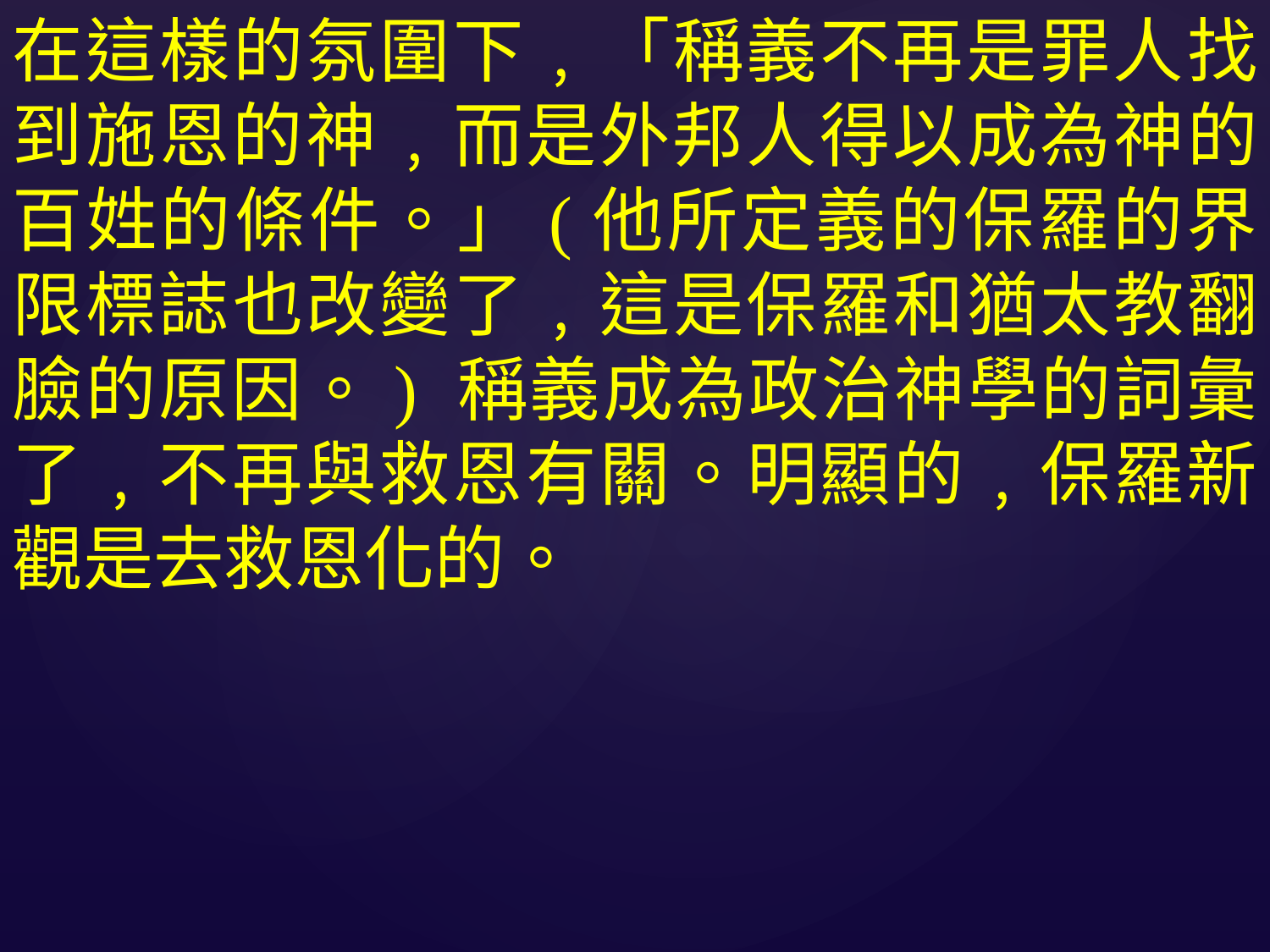

在這樣的氛圍下﹐「稱義不再是罪人找到施恩的神﹐而是外邦人得以成為神的百姓的條件。」(他所定義的保羅的界限標誌也改變了﹐這是保羅和猶太教翻臉的原因。) 稱義成為政治神學的詞彙了﹐不再與救恩有關。明顯的﹐保羅新觀是去救恩化的。